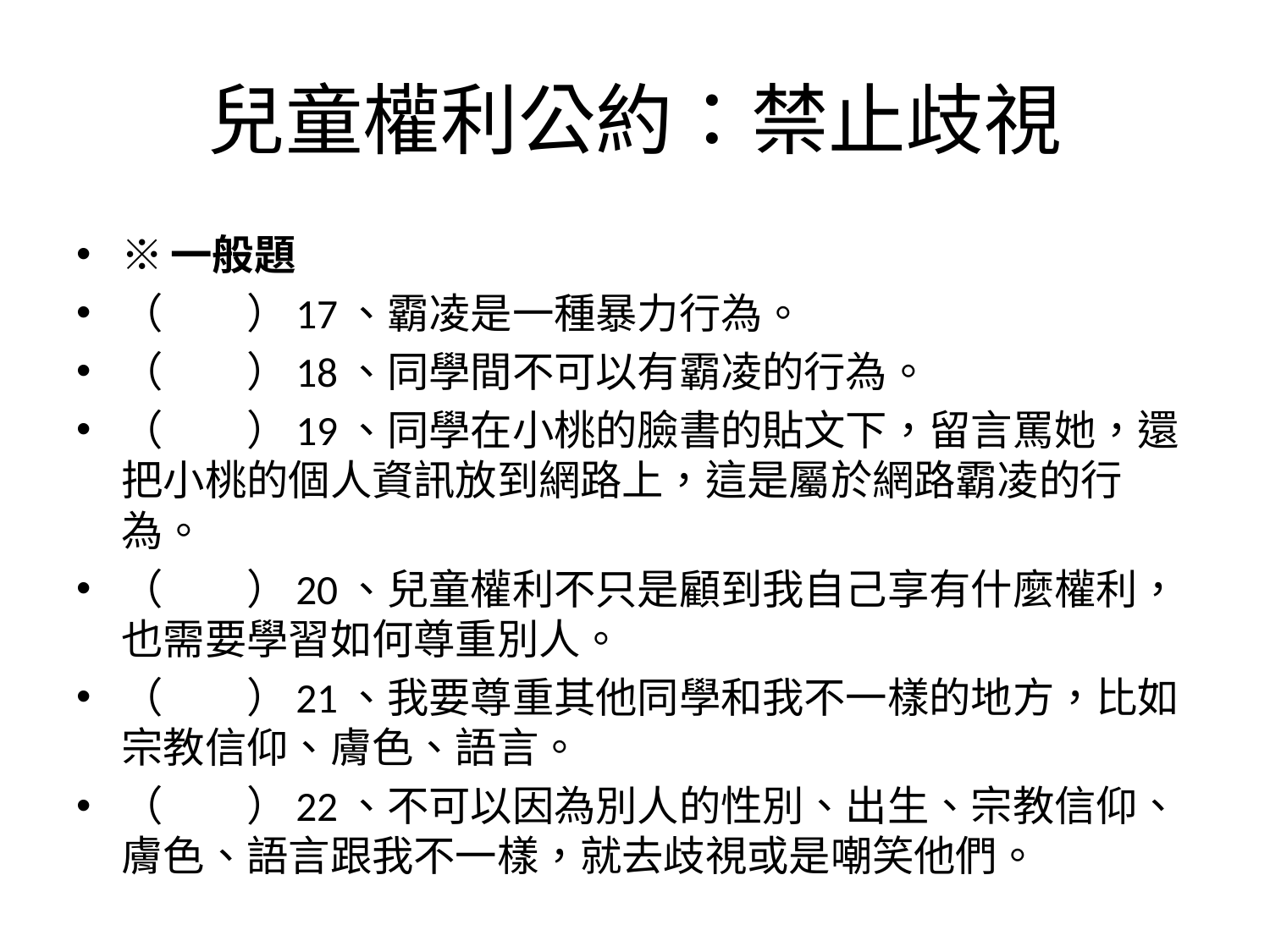

# 兒童權利公約：禁止歧視
※一般題
（　　）17、霸凌是一種暴力行為。
（　　）18、同學間不可以有霸凌的行為。
（　　）19、同學在小桃的臉書的貼文下，留言罵她，還把小桃的個人資訊放到網路上，這是屬於網路霸凌的行為。
（　　）20、兒童權利不只是顧到我自己享有什麼權利，也需要學習如何尊重別人。
（　　）21、我要尊重其他同學和我不一樣的地方，比如宗教信仰、膚色、語言。
（　　）22、不可以因為別人的性別、出生、宗教信仰、膚色、語言跟我不一樣，就去歧視或是嘲笑他們。